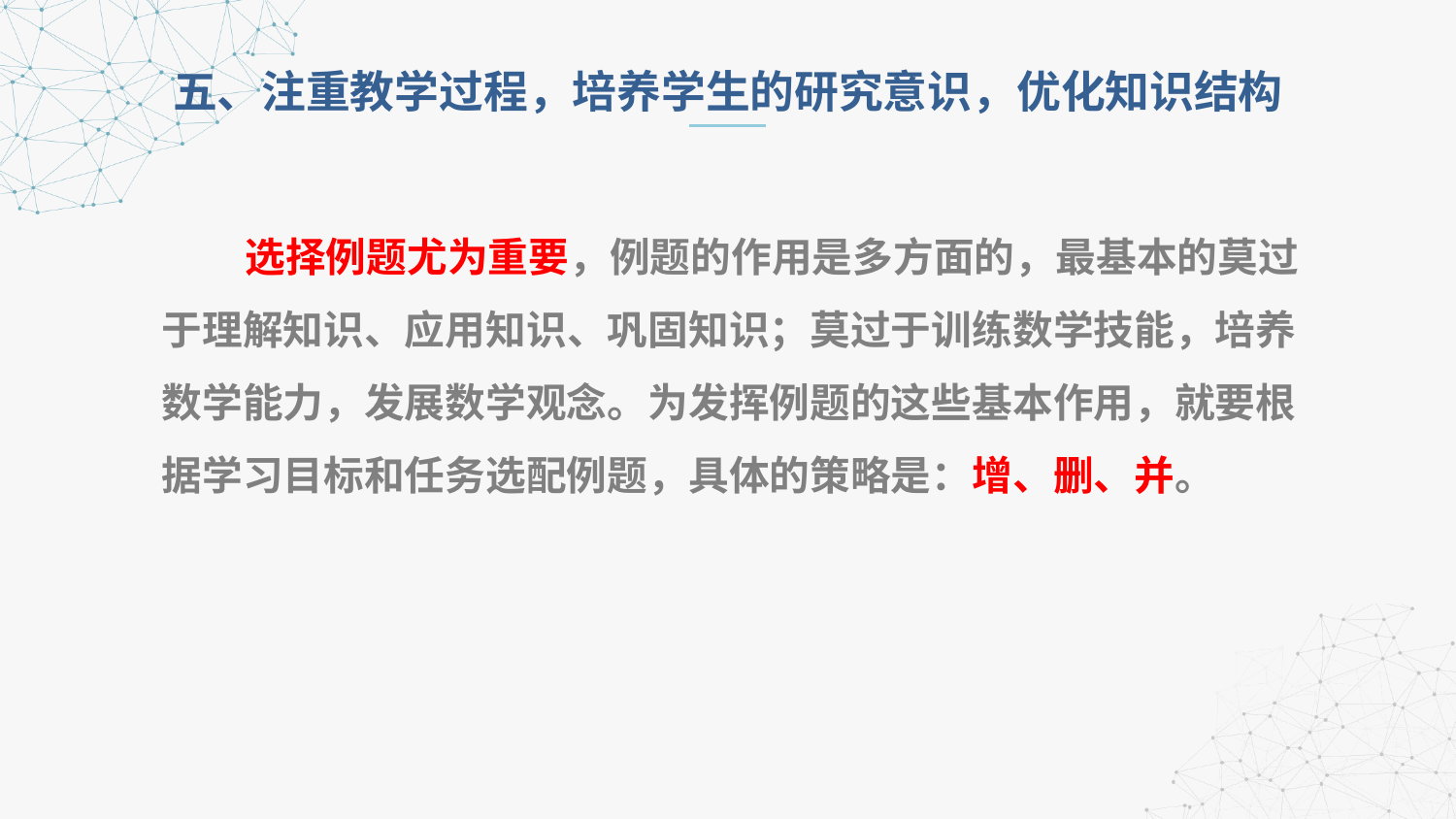

五、注重教学过程，培养学生的研究意识，优化知识结构
        选择例题尤为重要，例题的作用是多方面的，最基本的莫过于理解知识、应用知识、巩固知识；莫过于训练数学技能，培养数学能力，发展数学观念。为发挥例题的这些基本作用，就要根据学习目标和任务选配例题，具体的策略是：增、删、并。